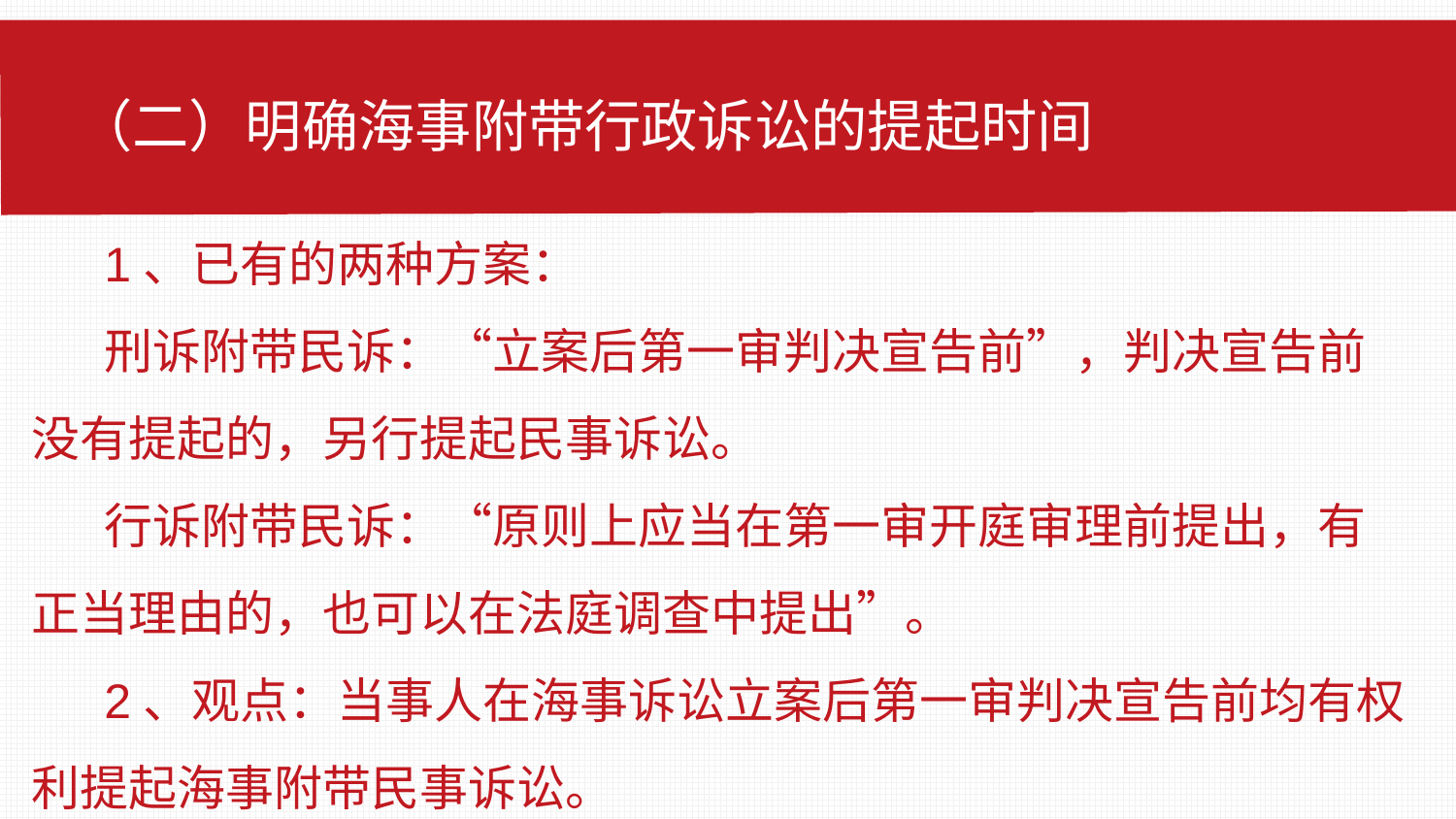

（二）明确海事附带行政诉讼的提起时间
1、已有的两种方案：
刑诉附带民诉：“立案后第一审判决宣告前”，判决宣告前没有提起的，另行提起民事诉讼。
行诉附带民诉：“原则上应当在第一审开庭审理前提出，有正当理由的，也可以在法庭调查中提出”。
2、观点：当事人在海事诉讼立案后第一审判决宣告前均有权利提起海事附带民事诉讼。